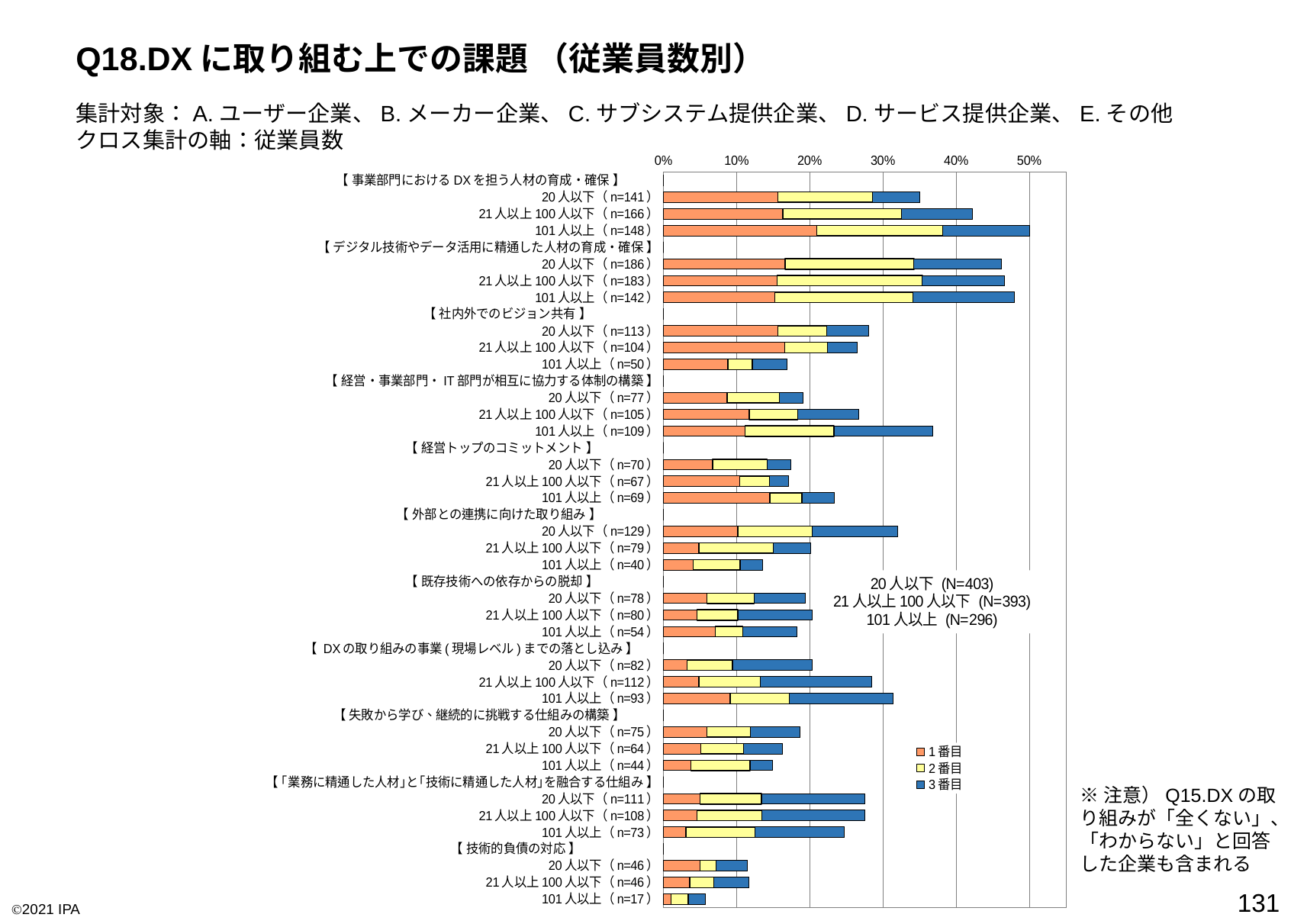

Q18.DXに取り組む上での課題 （従業員数別）
集計対象：A.ユーザー企業、B.メーカー企業、C.サブシステム提供企業、D.サービス提供企業、E.その他
クロス集計の軸：従業員数

### Chart:

| Category | 1番目 | 2番目 | 3番目 |
|---|---|---|---|
| 【 事業部門におけるDXを担う人材の育成・確保 】           | 0.0 | 0.0 | 0.0 |
| 20人以下（n=141） | 0.15632754342431762 | 0.12903225806451613 | 0.06451612903225806 |
| 21人以上100人以下（n=166） | 0.1628498727735369 | 0.1628498727735369 | 0.09669211195928754 |
| 101人以上（n=148） | 0.20945945945945946 | 0.17229729729729729 | 0.11824324324324324 |
| 【 デジタル技術やデータ活用に精通した人材の育成・確保 】 | 0.0 | 0.0 | 0.0 |
| 20人以下（n=186） | 0.1662531017369727 | 0.1761786600496278 | 0.11910669975186104 |
| 21人以上100人以下（n=183） | 0.15521628498727735 | 0.1984732824427481 | 0.11195928753180662 |
| 101人以上（n=142） | 0.15202702702702703 | 0.1891891891891892 | 0.13851351351351351 |
| 【 社内外でのビジョン共有 】                     | 0.0 | 0.0 | 0.0 |
| 20人以下（n=113） | 0.15632754342431762 | 0.06699751861042183 | 0.05707196029776675 |
| 21人以上100人以下（n=104） | 0.16539440203562342 | 0.058524173027989825 | 0.04071246819338423 |
| 101人以上（n=50） | 0.08783783783783784 | 0.033783783783783786 | 0.0472972972972973 |
| 【 経営・事業部門・IT部門が相互に協力する体制の構築 】 | 0.0 | 0.0 | 0.0 |
| 20人以下（n=77） | 0.08684863523573201 | 0.07196029776674938 | 0.03225806451612903 |
| 21人以上100人以下（n=105） | 0.11704834605597965 | 0.06615776081424936 | 0.08396946564885496 |
| 101人以上（n=109） | 0.11148648648648649 | 0.12162162162162163 | 0.13513513513513514 |
| 【 経営トップのコミットメント 】                   | 0.0 | 0.0 | 0.0 |
| 20人以下（n=70） | 0.06699751861042183 | 0.07444168734491315 | 0.03225806451612903 |
| 21人以上100人以下（n=67） | 0.10432569974554708 | 0.04071246819338423 | 0.02544529262086514 |
| 101人以上（n=69） | 0.14527027027027026 | 0.04391891891891892 | 0.04391891891891892 |
| 【 外部との連携に向けた取り組み 】                  | 0.0 | 0.0 | 0.0 |
| 20人以下（n=129） | 0.10173697270471464 | 0.10173697270471464 | 0.11662531017369727 |
| 21人以上100人以下（n=79） | 0.04834605597964377 | 0.10178117048346055 | 0.05089058524173028 |
| 101人以上（n=40） | 0.04054054054054054 | 0.06418918918918919 | 0.030405405405405407 |
| 【 既存技術への依存からの脱却 】                   | 0.0 | 0.0 | 0.0 |
| 20人以下（n=78） | 0.05955334987593052 | 0.06451612903225806 | 0.06947890818858561 |
| 21人以上100人以下（n=80） | 0.04580152671755725 | 0.05597964376590331 | 0.10178117048346055 |
| 101人以上（n=54） | 0.07094594594594594 | 0.037162162162162164 | 0.07432432432432433 |
| 【 DXの取り組みの事業(現場レベル)までの落とし込み 】       | 0.0 | 0.0 | 0.0 |
| 20人以下（n=82） | 0.03225806451612903 | 0.062034739454094295 | 0.10918114143920596 |
| 21人以上100人以下（n=112） | 0.04834605597964377 | 0.08396946564885496 | 0.15267175572519084 |
| 101人以上（n=93） | 0.09121621621621621 | 0.08108108108108109 | 0.14189189189189189 |
| 【 失敗から学び、継続的に挑戦する仕組みの構築 】           | 0.0 | 0.0 | 0.0 |
| 20人以下（n=75） | 0.05955334987593052 | 0.05955334987593052 | 0.06699751861042183 |
| 21人以上100人以下（n=64） | 0.05089058524173028 | 0.058524173027989825 | 0.05343511450381679 |
| 101人以上（n=44） | 0.037162162162162164 | 0.08108108108108109 | 0.030405405405405407 |
| 【 ｢業務に精通した人材｣と｢技術に精通した人材｣を融合する仕組み 】 | 0.0 | 0.0 | 0.0 |
| 20人以下（n=111） | 0.04962779156327544 | 0.08436724565756824 | 0.141439205955335 |
| 21人以上100人以下（n=108） | 0.04580152671755725 | 0.089058524173028 | 0.13994910941475827 |
| 101人以上（n=73） | 0.030405405405405407 | 0.0945945945945946 | 0.12162162162162163 |
| 【 技術的負債の対応 】                        | 0.0 | 0.0 | 0.0 |
| 20人以下（n=46） | 0.04962779156327544 | 0.022332506203473945 | 0.04218362282878412 |
| 21人以上100人以下（n=46） | 0.035623409669211195 | 0.03307888040712468 | 0.04834605597964377 |
| 101人以上（n=17） | 0.010135135135135136 | 0.02364864864864865 | 0.02364864864864865 |
※注意）Q15.DXの取り組みが「全くない」、「わからない」と回答した企業も含まれる